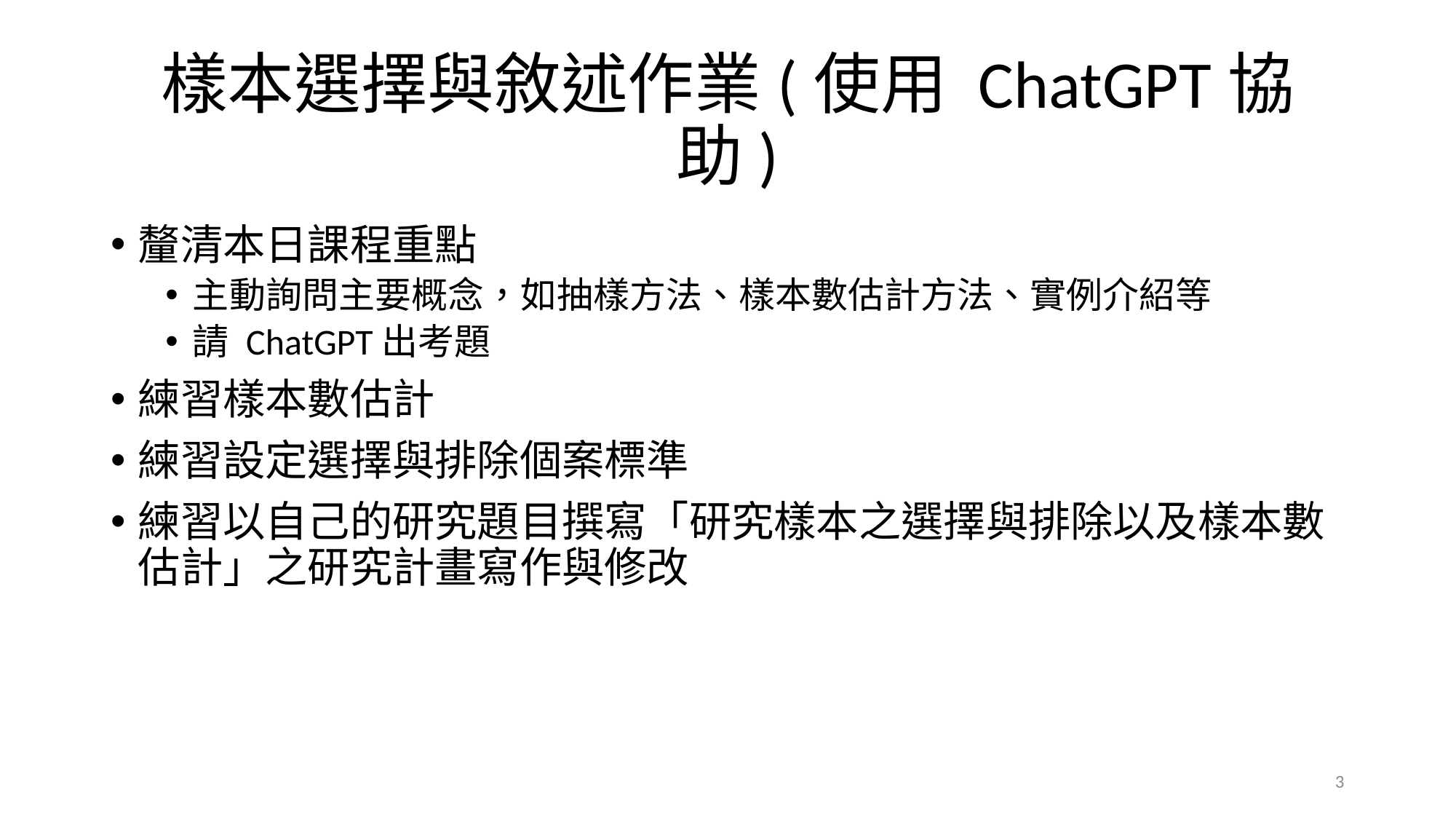

# 樣本選擇與敘述作業(使用 ChatGPT協助)
釐清本日課程重點
主動詢問主要概念，如抽樣方法、樣本數估計方法、實例介紹等
請 ChatGPT出考題
練習樣本數估計
練習設定選擇與排除個案標準
練習以自己的研究題目撰寫「研究樣本之選擇與排除以及樣本數估計」之研究計畫寫作與修改
3